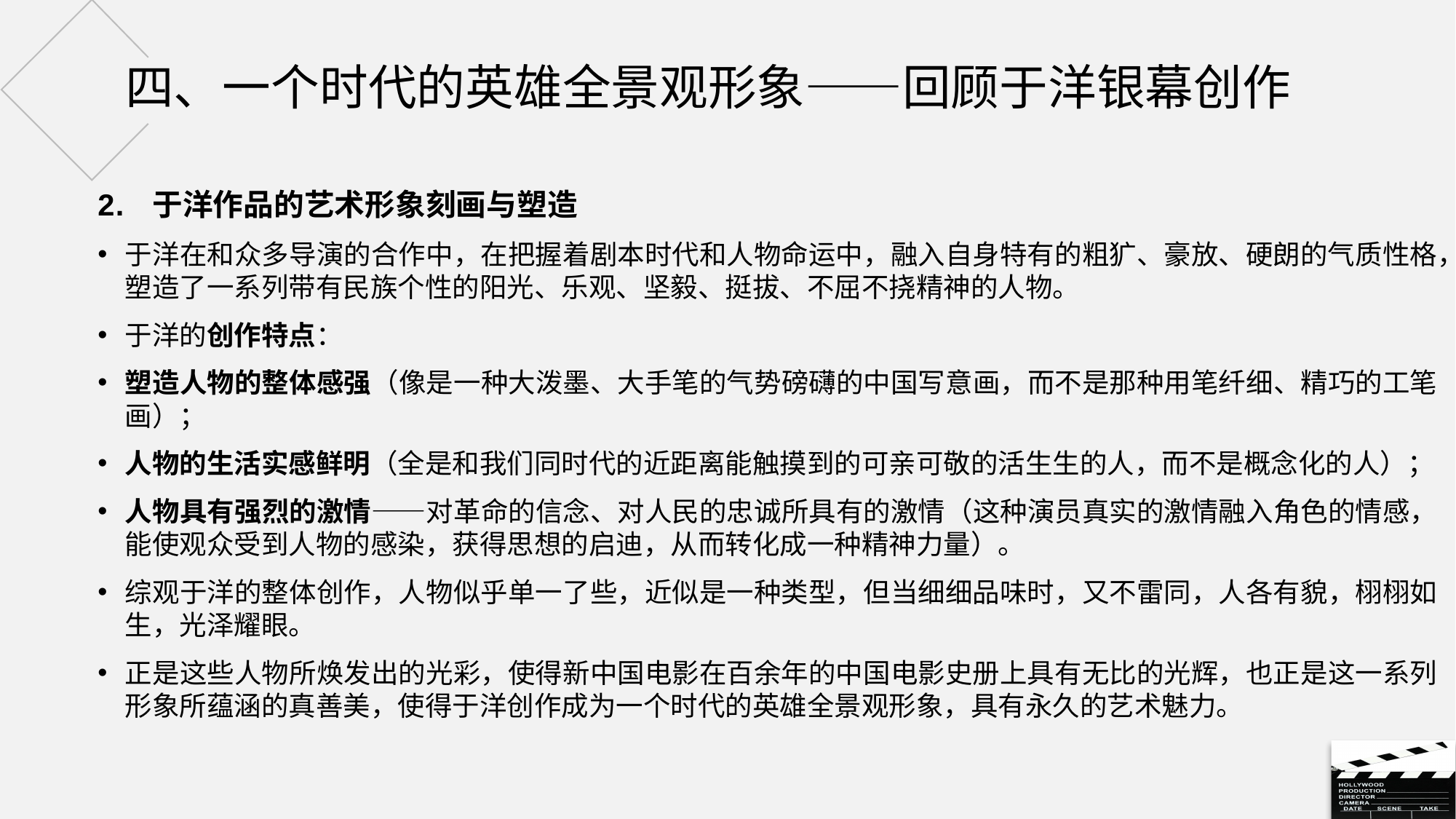

# 四、一个时代的英雄全景观形象——回顾于洋银幕创作
于洋作品的艺术形象刻画与塑造
于洋在和众多导演的合作中，在把握着剧本时代和人物命运中，融入自身特有的粗犷、豪放、硬朗的气质性格，塑造了一系列带有民族个性的阳光、乐观、坚毅、挺拔、不屈不挠精神的人物。
于洋的创作特点：
塑造人物的整体感强（像是一种大泼墨、大手笔的气势磅礴的中国写意画，而不是那种用笔纤细、精巧的工笔画）；
人物的生活实感鲜明（全是和我们同时代的近距离能触摸到的可亲可敬的活生生的人，而不是概念化的人）；
人物具有强烈的激情——对革命的信念、对人民的忠诚所具有的激情（这种演员真实的激情融入角色的情感，能使观众受到人物的感染，获得思想的启迪，从而转化成一种精神力量）。
综观于洋的整体创作，人物似乎单一了些，近似是一种类型，但当细细品味时，又不雷同，人各有貌，栩栩如生，光泽耀眼。
正是这些人物所焕发出的光彩，使得新中国电影在百余年的中国电影史册上具有无比的光辉，也正是这一系列形象所蕴涵的真善美，使得于洋创作成为一个时代的英雄全景观形象，具有永久的艺术魅力。